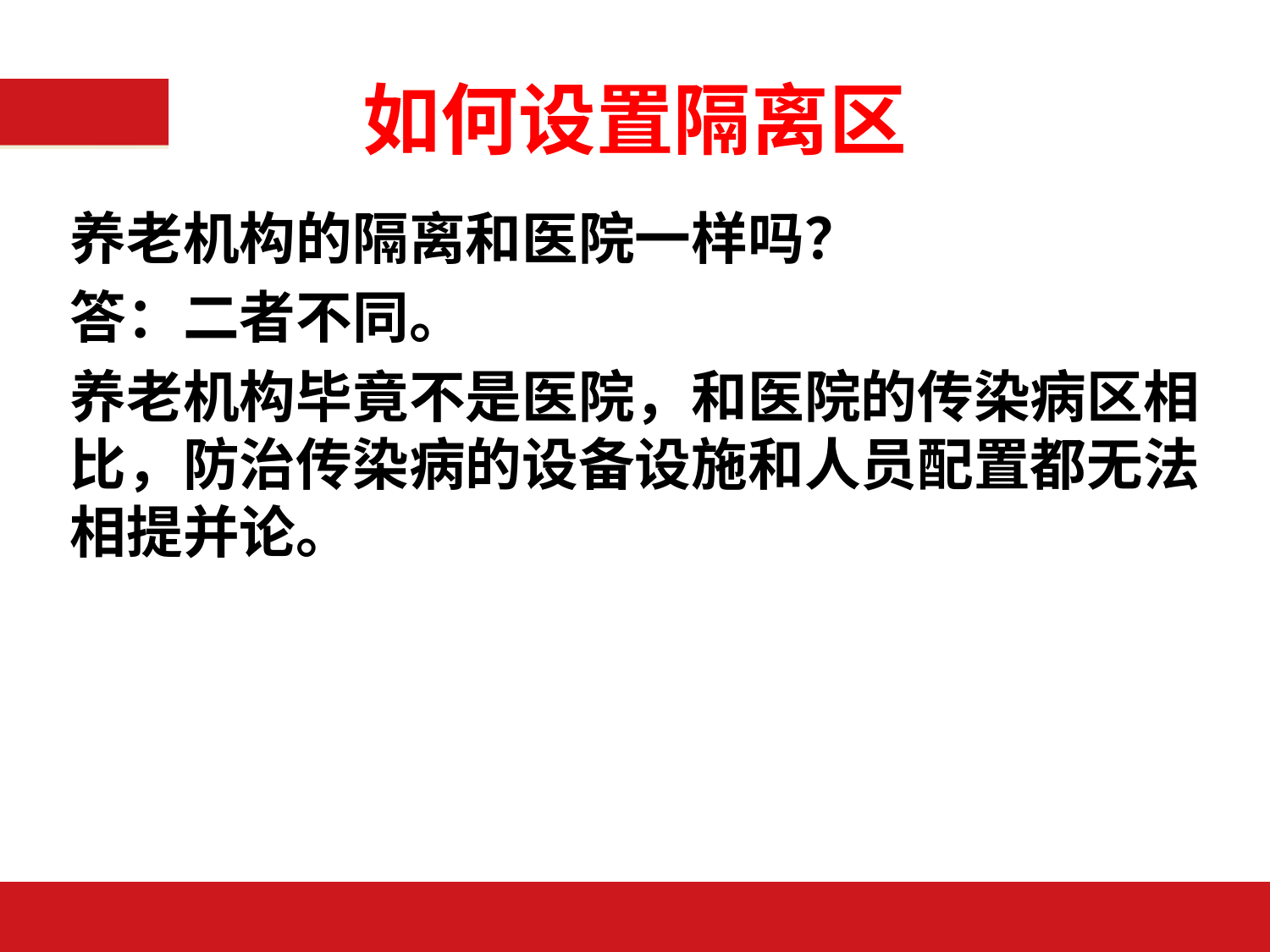

# 如何设置隔离区
养老机构的隔离和医院一样吗？
答：二者不同。
养老机构毕竟不是医院，和医院的传染病区相比，防治传染病的设备设施和人员配置都无法相提并论。